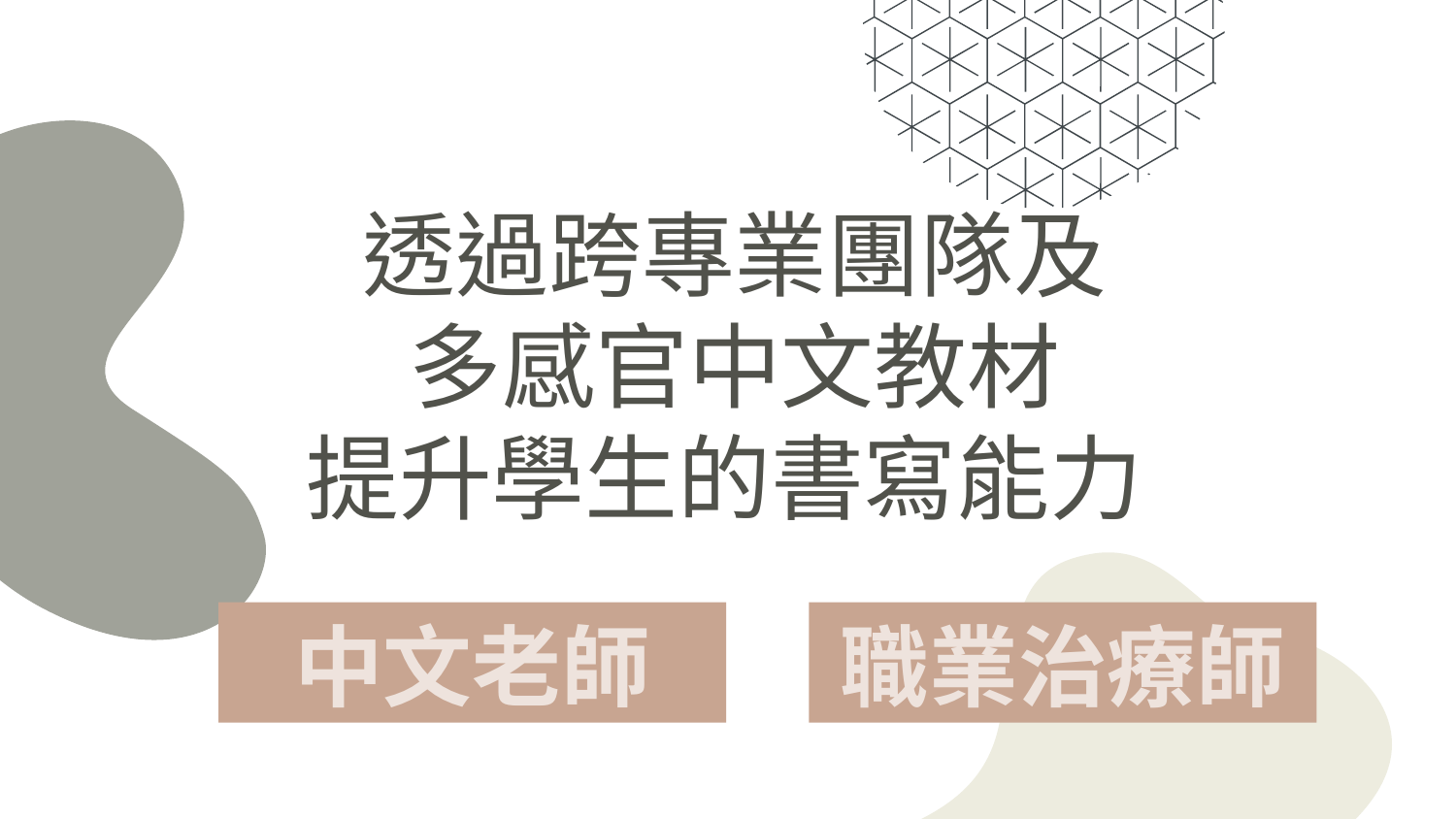

透過跨專業團隊及
多感官中文教材
提升學生的書寫能力
職業治療師
中文老師